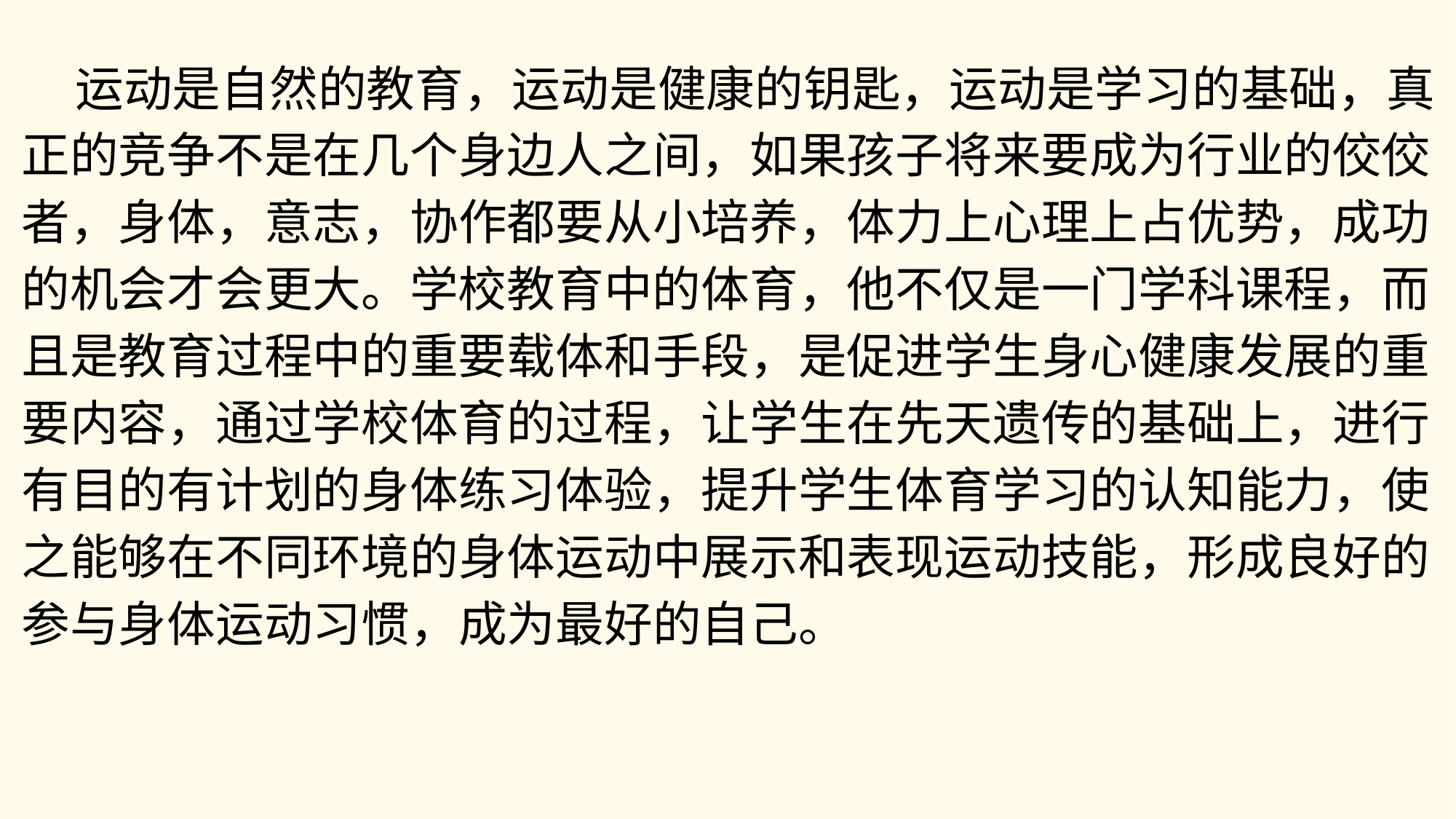

运动是自然的教育，运动是健康的钥匙，运动是学习的基础，真正的竞争不是在几个身边人之间，如果孩子将来要成为行业的佼佼者，身体，意志，协作都要从小培养，体力上心理上占优势，成功的机会才会更大。学校教育中的体育，他不仅是一门学科课程，而且是教育过程中的重要载体和手段，是促进学生身心健康发展的重要内容，通过学校体育的过程，让学生在先天遗传的基础上，进行有目的有计划的身体练习体验，提升学生体育学习的认知能力，使之能够在不同环境的身体运动中展示和表现运动技能，形成良好的参与身体运动习惯，成为最好的自己。
#